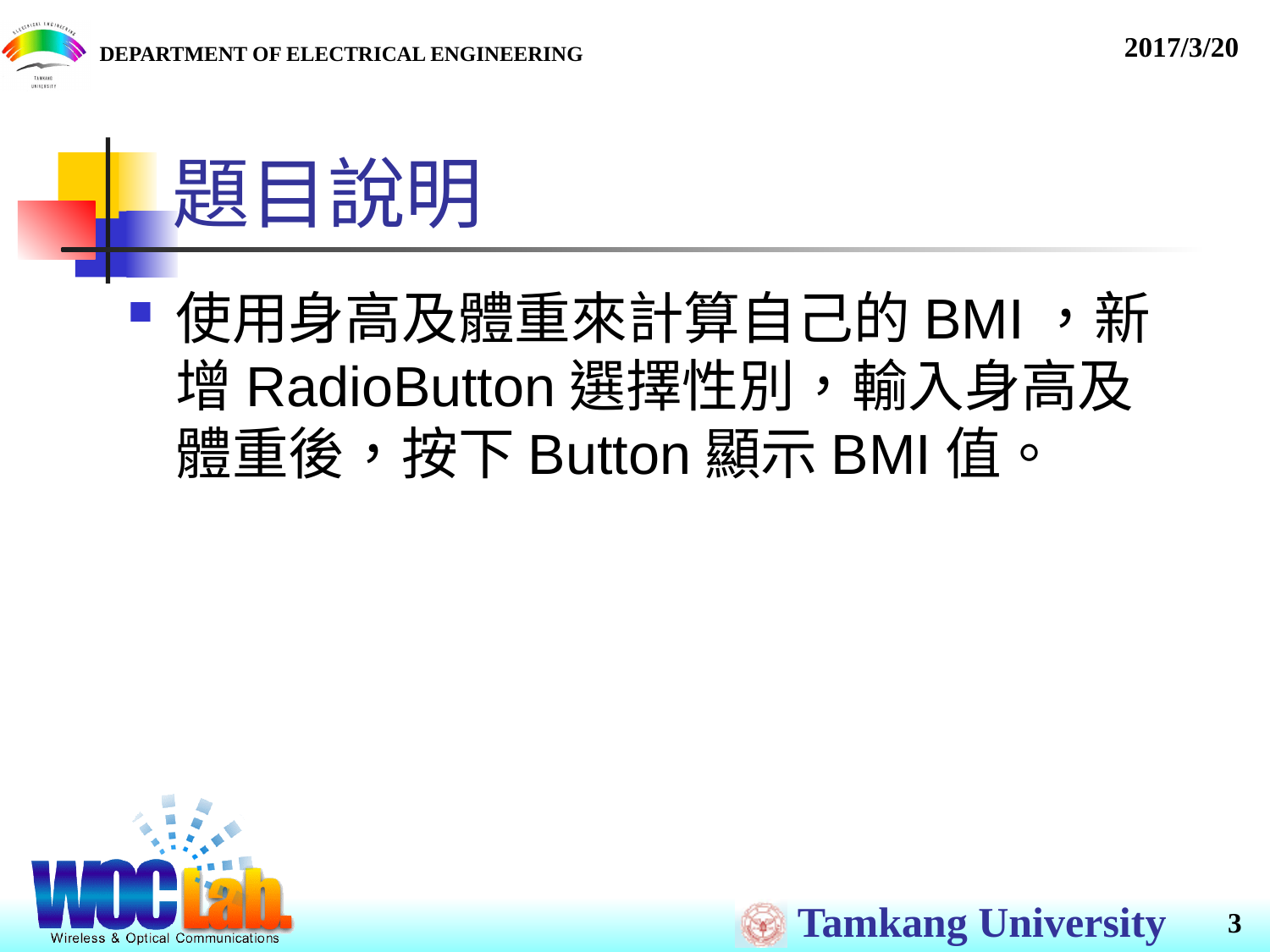

# 題目說明
使用身高及體重來計算自己的BMI，新增RadioButton選擇性別，輸入身高及體重後，按下Button顯示BMI值。